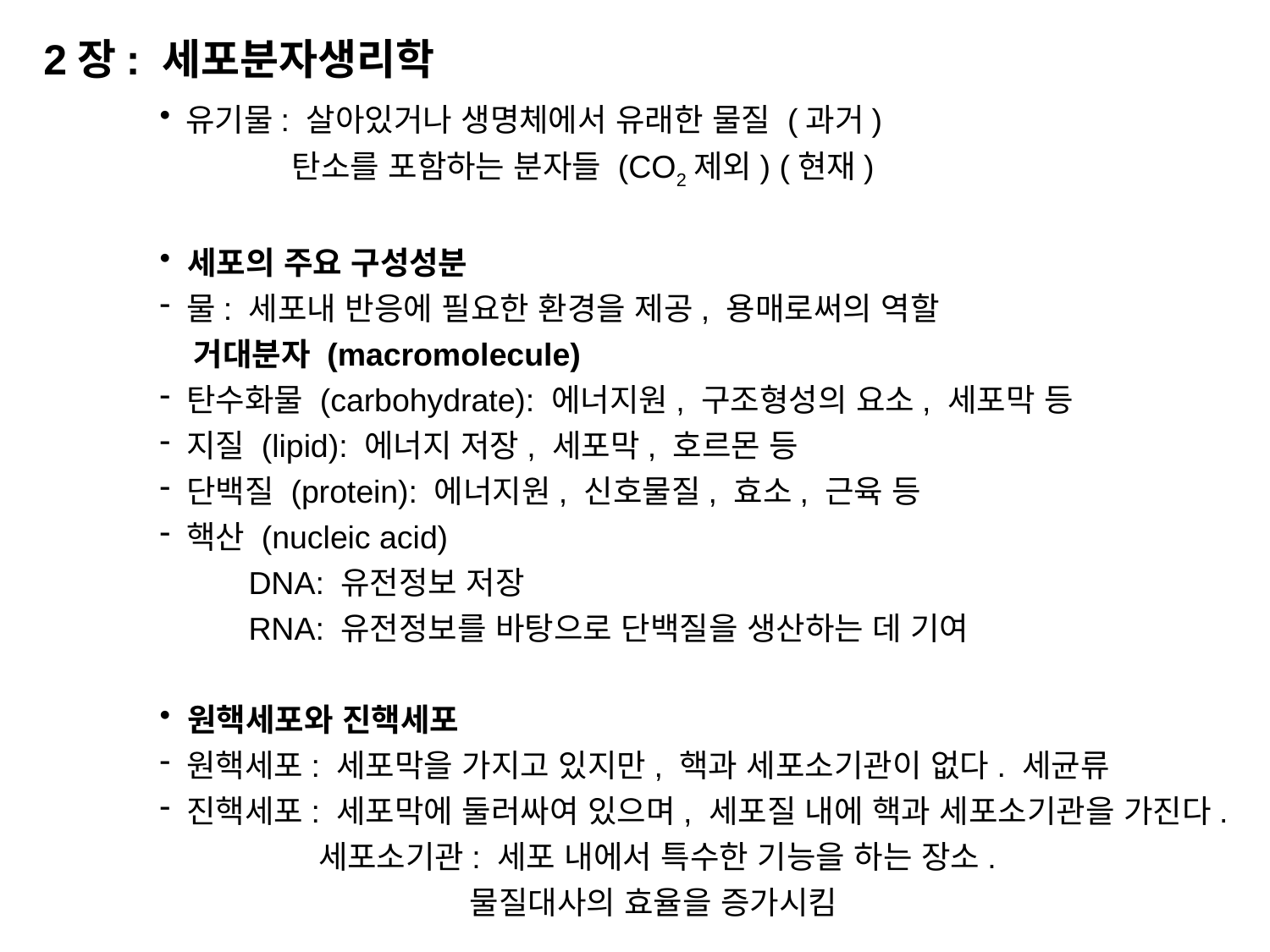

2장: 세포분자생리학
 유기물: 살아있거나 생명체에서 유래한 물질 (과거)
              탄소를 포함하는 분자들 (CO2제외) (현재)

 세포의 주요 구성성분
 물: 세포내 반응에 필요한 환경을 제공, 용매로써의 역할
   거대분자 (macromolecule)
 탄수화물 (carbohydrate): 에너지원, 구조형성의 요소, 세포막 등
 지질 (lipid): 에너지 저장, 세포막, 호르몬 등
 단백질 (protein): 에너지원, 신호물질, 효소, 근육 등
 핵산 (nucleic acid)
          DNA: 유전정보 저장
          RNA: 유전정보를 바탕으로 단백질을 생산하는 데 기여

 원핵세포와 진핵세포
 원핵세포: 세포막을 가지고 있지만, 핵과 세포소기관이 없다. 세균류
 진핵세포: 세포막에 둘러싸여 있으며, 세포질 내에 핵과 세포소기관을 가진다.
                 세포소기관: 세포 내에서 특수한 기능을 하는 장소.
                                  물질대사의 효율을 증가시킴